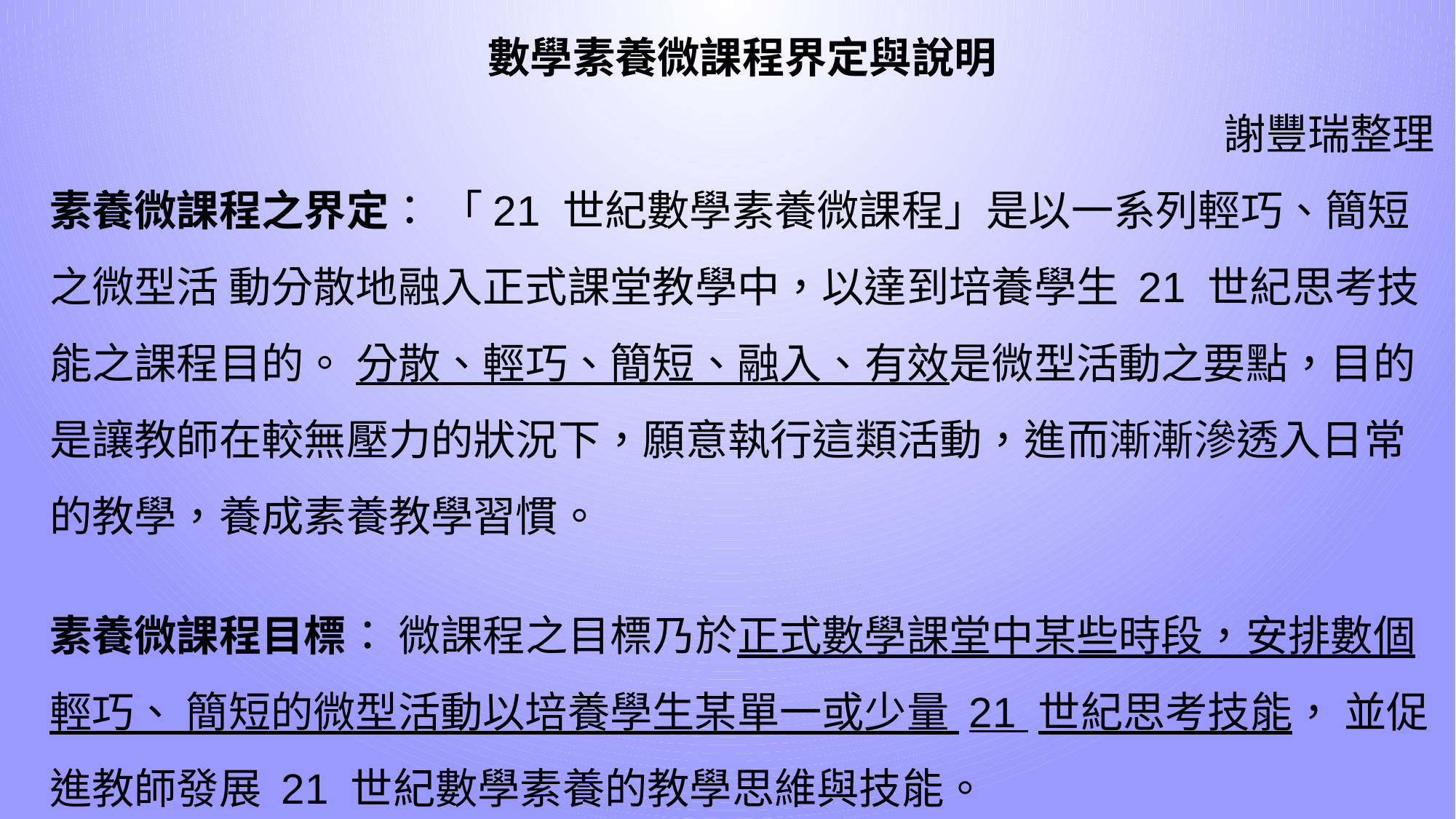

數學素養微課程界定與說明
謝豐瑞整理
素養微課程之界定： 「21 世紀數學素養微課程」是以一系列輕巧、簡短之微型活 動分散地融入正式課堂教學中，以達到培養學生 21 世紀思考技能之課程目的。 分散、輕巧、簡短、融入、有效是微型活動之要點，目的是讓教師在較無壓力的狀況下，願意執行這類活動，進而漸漸滲透入日常的教學，養成素養教學習慣。

素養微課程目標： 微課程之目標乃於正式數學課堂中某些時段，安排數個輕巧、 簡短的微型活動以培養學生某單一或少量 21 世紀思考技能， 並促進教師發展 21 世紀數學素養的教學思維與技能。